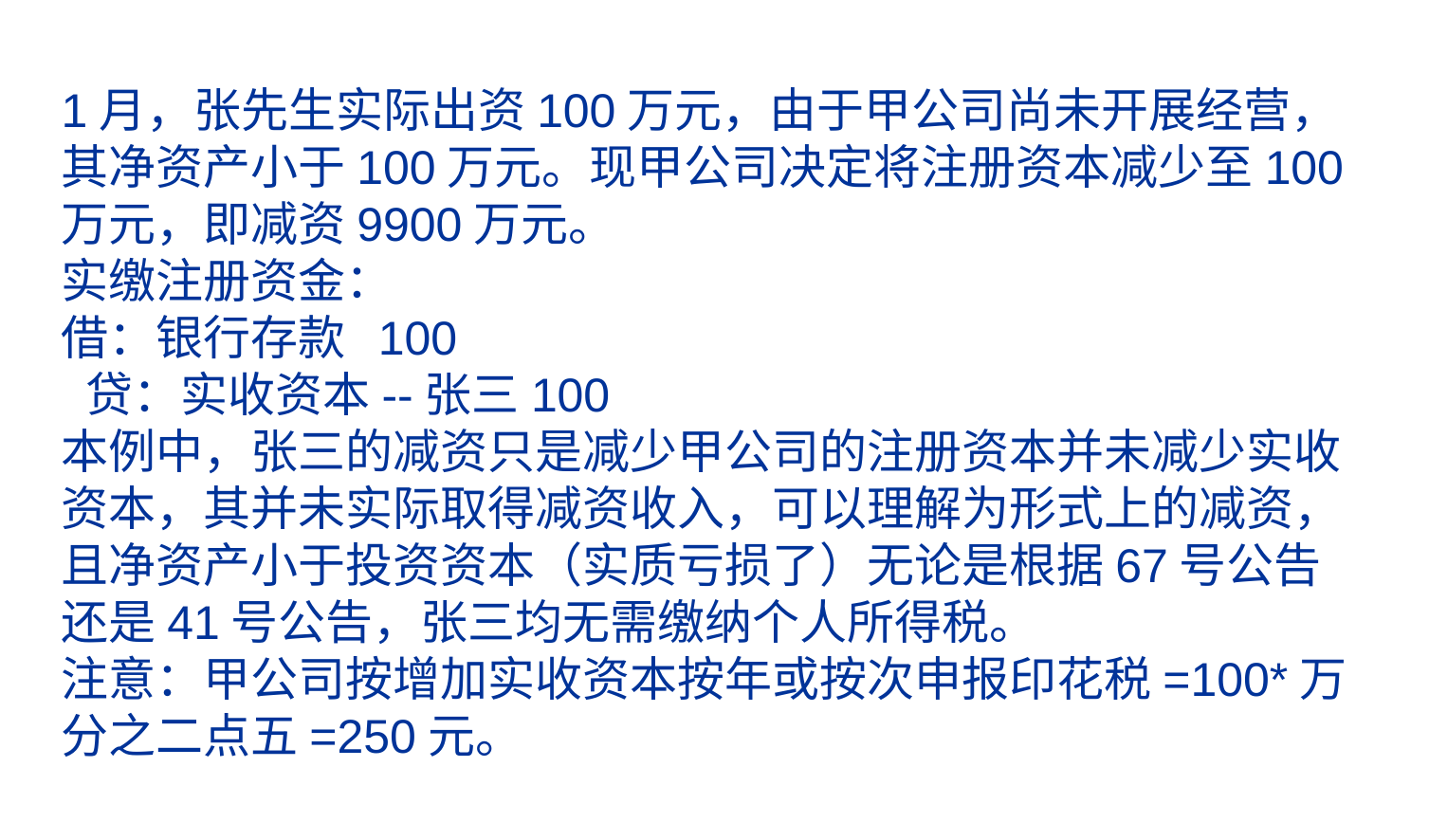

# 1月，张先生实际出资100万元，由于甲公司尚未开展经营，其净资产小于100万元。现甲公司决定将注册资本减少至100万元，即减资9900万元。 实缴注册资金： 借：银行存款  100 贷：实收资本--张三100 本例中，张三的减资只是减少甲公司的注册资本并未减少实收资本，其并未实际取得减资收入，可以理解为形式上的减资，且净资产小于投资资本（实质亏损了）无论是根据67号公告还是41号公告，张三均无需缴纳个人所得税。 注意：甲公司按增加实收资本按年或按次申报印花税=100*万分之二点五=250元。